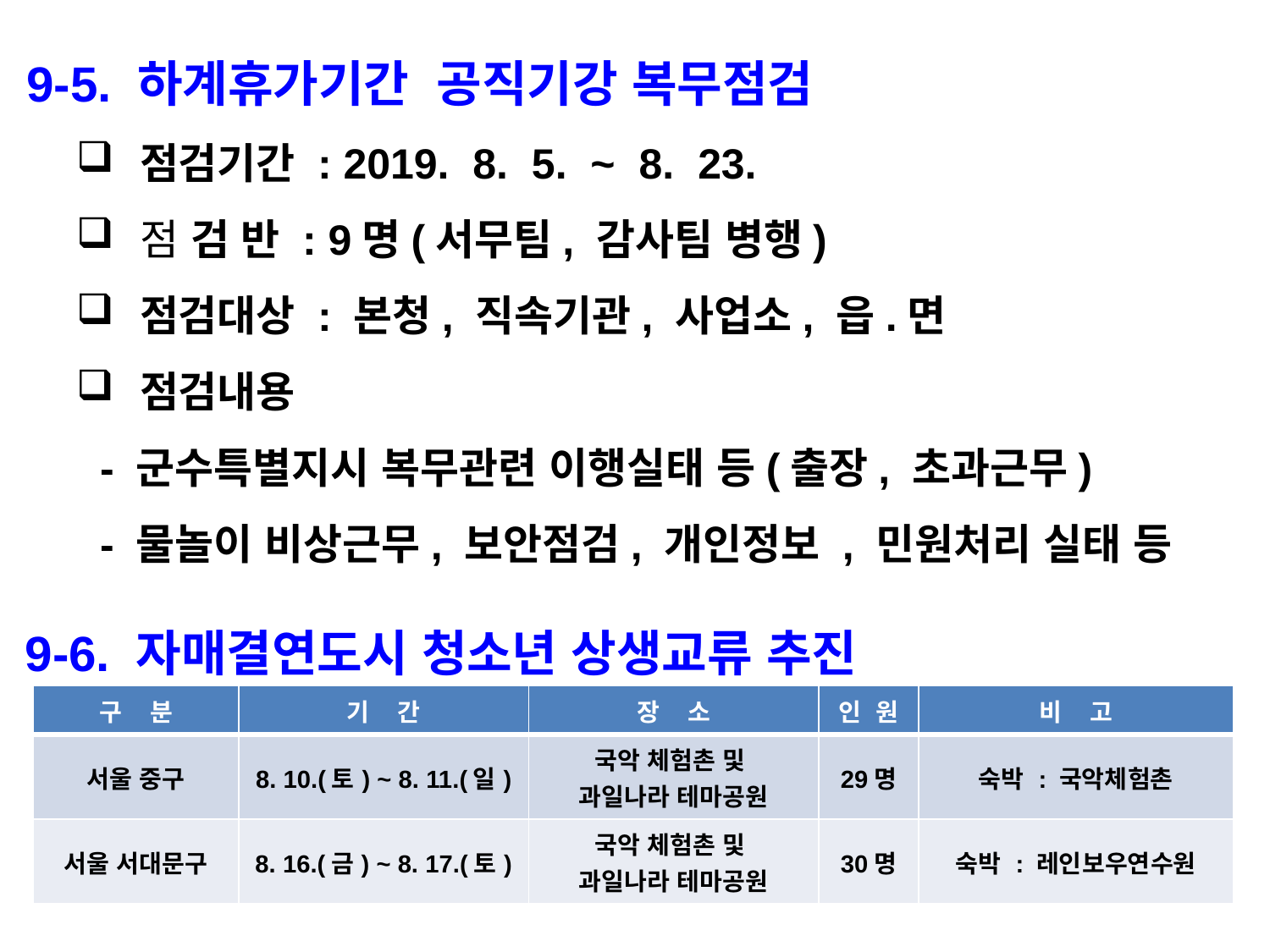

9-5. 하계휴가기간  공직기강 복무점검
점검기간 : 2019.  8.  5.  ~  8.  23.
점 검 반 : 9명(서무팀, 감사팀 병행)
점검대상 : 본청, 직속기관, 사업소, 읍.면
점검내용
  - 군수특별지시 복무관련 이행실태 등(출장, 초과근무)
  - 물놀이 비상근무, 보안점검, 개인정보 , 민원처리 실태 등
 9-6. 자매결연도시 청소년 상생교류 추진

| 구 분 | 기 간 | 장 소 | 인 원 | 비 고 |
| --- | --- | --- | --- | --- |
| 서울 중구 | 8. 10.(토) ~ 8. 11.(일) | 국악 체험촌 및 과일나라 테마공원 | 29명 | 숙박 : 국악체험촌 |
| 서울 서대문구 | 8. 16.(금) ~ 8. 17.(토) | 국악 체험촌 및 과일나라 테마공원 | 30명 | 숙박 : 레인보우연수원 |